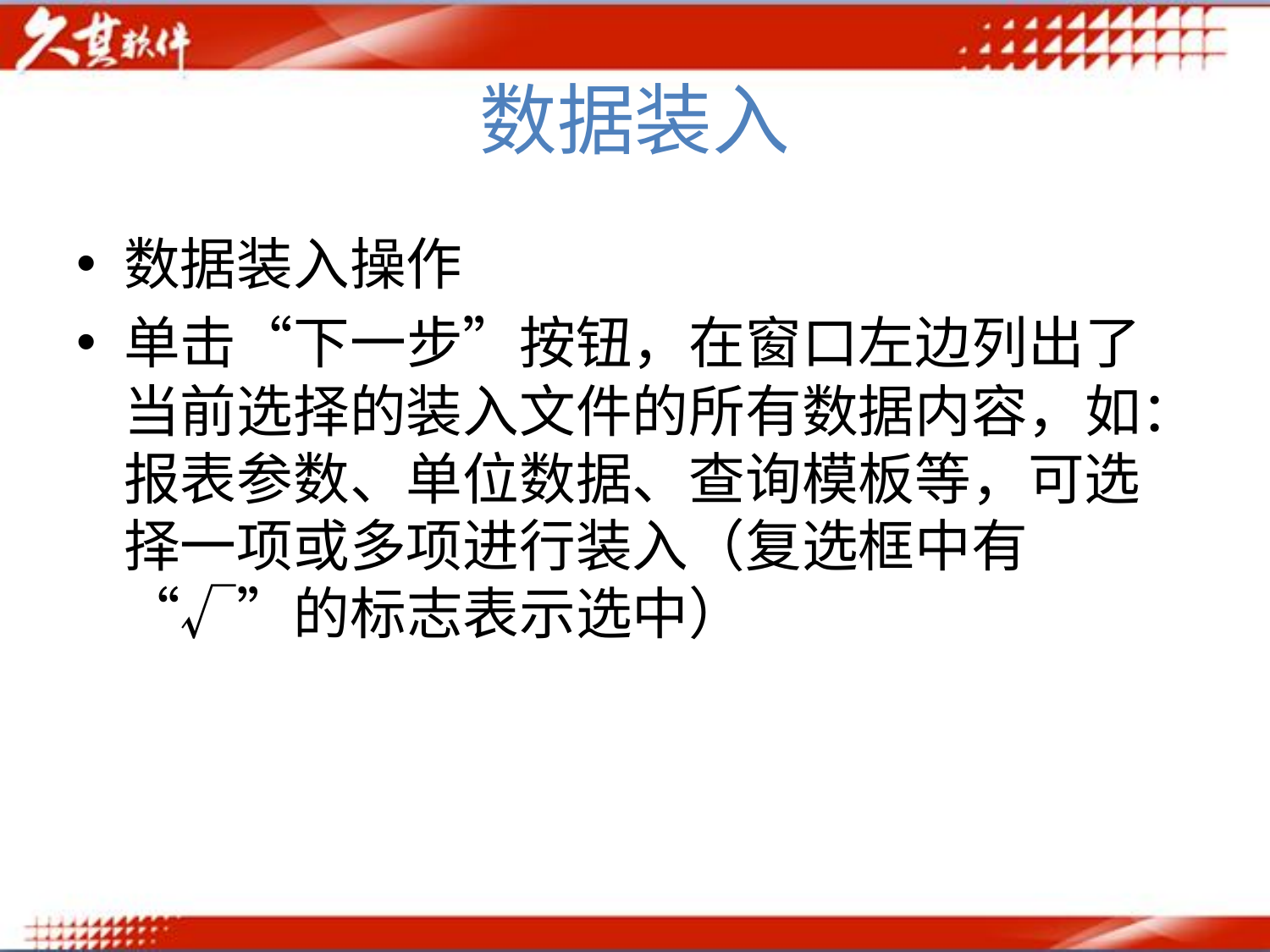

# 数据装入
数据装入操作
单击“下一步”按钮，在窗口左边列出了当前选择的装入文件的所有数据内容，如：报表参数、单位数据、查询模板等，可选择一项或多项进行装入（复选框中有“√”的标志表示选中）